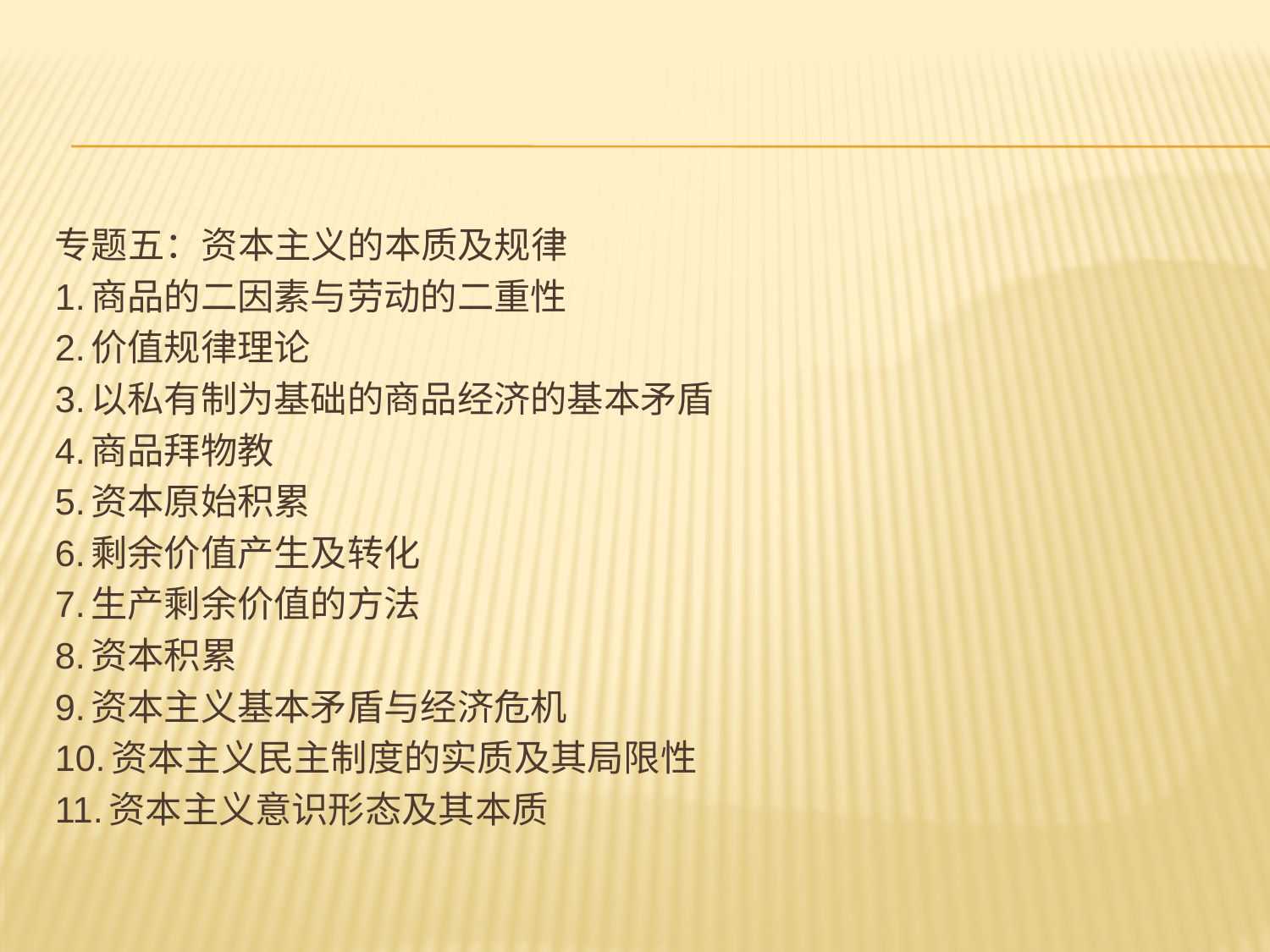

#
专题五：资本主义的本质及规律
1.商品的二因素与劳动的二重性
2.价值规律理论
3.以私有制为基础的商品经济的基本矛盾
4.商品拜物教
5.资本原始积累
6.剩余价值产生及转化
7.生产剩余价值的方法
8.资本积累
9.资本主义基本矛盾与经济危机
10.资本主义民主制度的实质及其局限性
11.资本主义意识形态及其本质